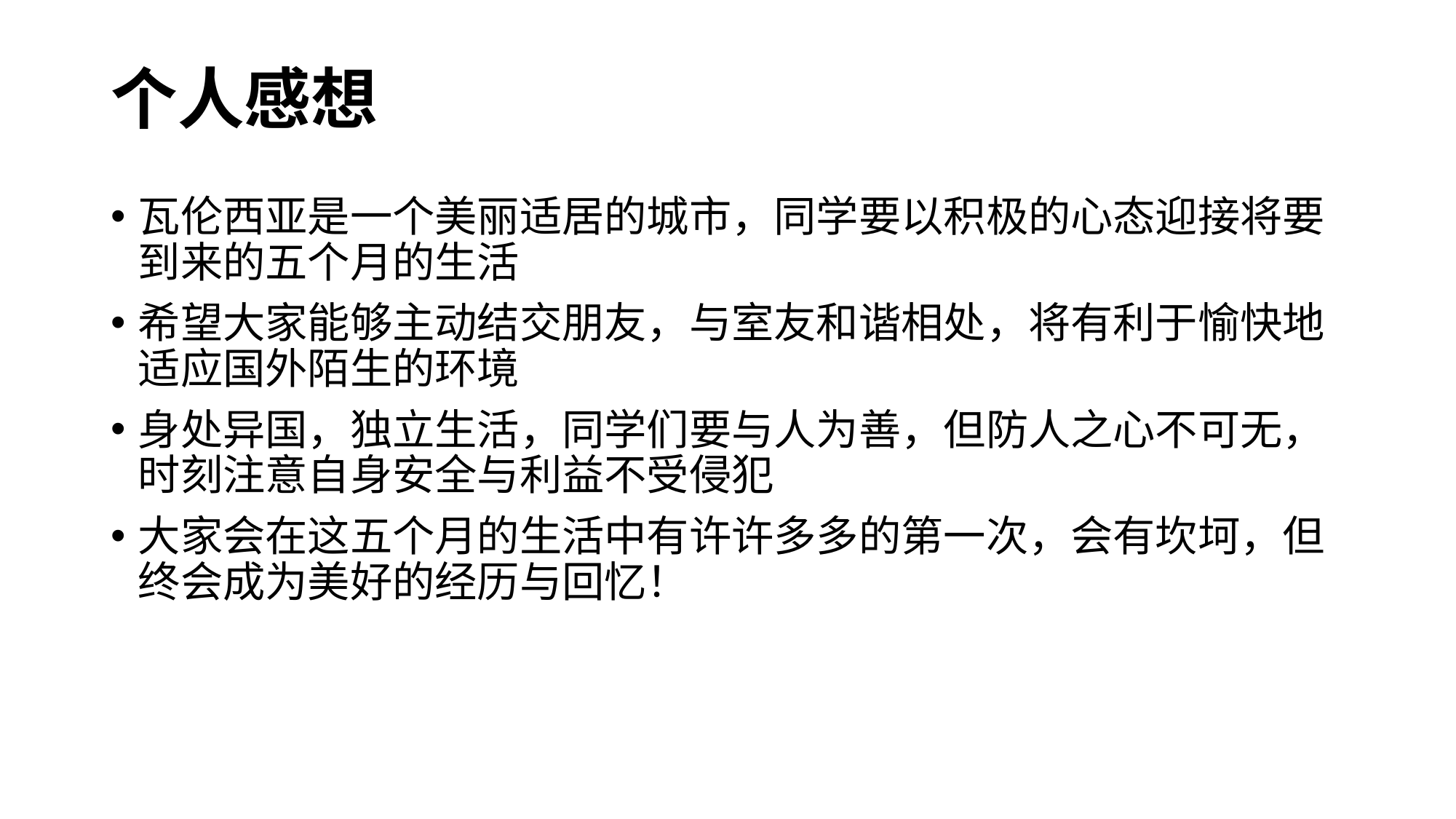

# 个人感想
瓦伦西亚是一个美丽适居的城市，同学要以积极的心态迎接将要到来的五个月的生活
希望大家能够主动结交朋友，与室友和谐相处，将有利于愉快地适应国外陌生的环境
身处异国，独立生活，同学们要与人为善，但防人之心不可无，时刻注意自身安全与利益不受侵犯
大家会在这五个月的生活中有许许多多的第一次，会有坎坷，但终会成为美好的经历与回忆！